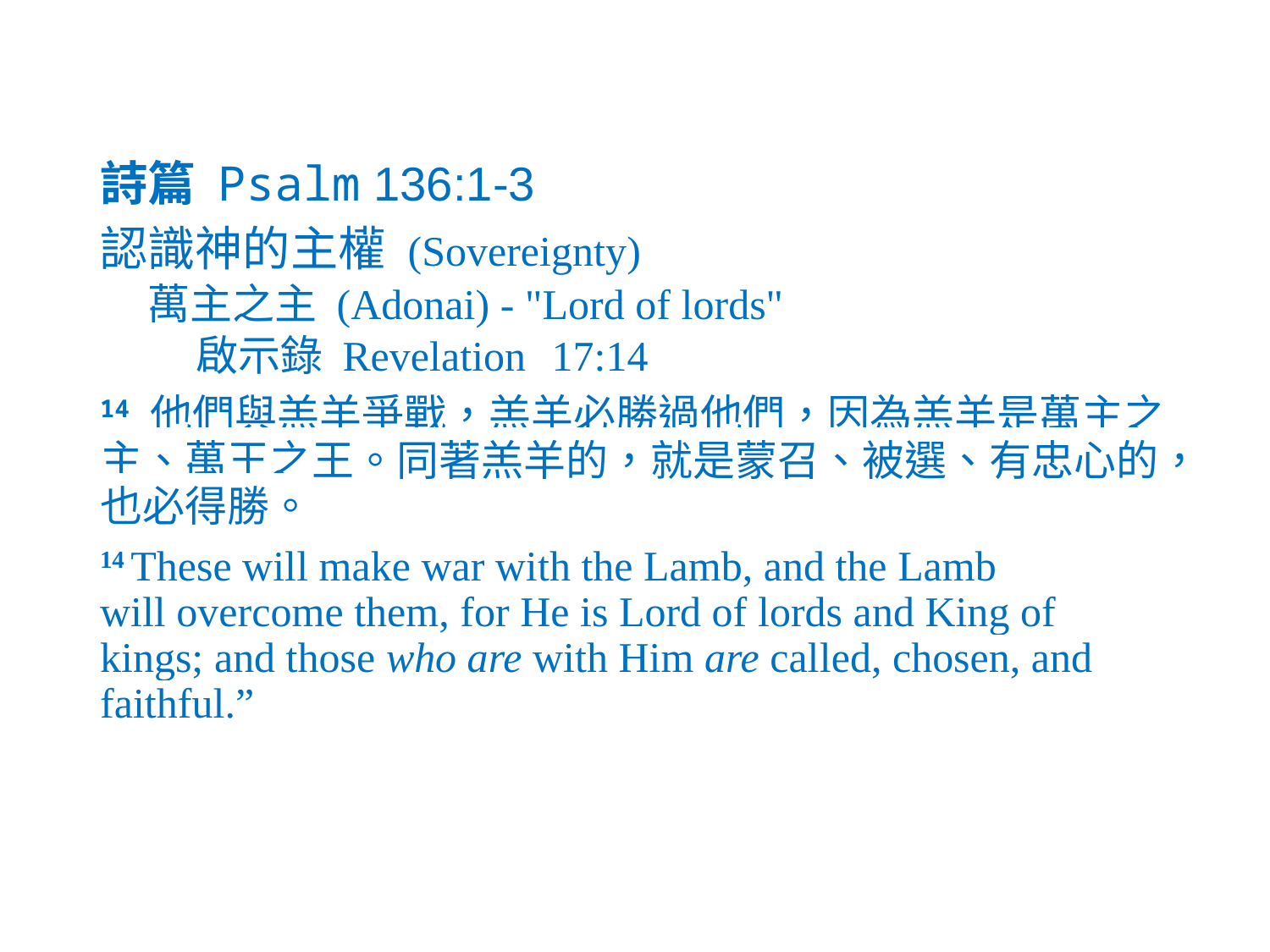

詩篇 Psalm 136:1-3
認識神的主權 (Sovereignty)
萬主之主 (Adonai) - "Lord of lords"
    啟示錄 Revelation 17:14
14 他們與羔羊爭戰，羔羊必勝過他們，因為羔羊是萬主之主、萬王之王。同著羔羊的，就是蒙召、被選、有忠心的，也必得勝。
14 These will make war with the Lamb, and the Lamb will overcome them, for He is Lord of lords and King of kings; and those who are with Him are called, chosen, and faithful.”